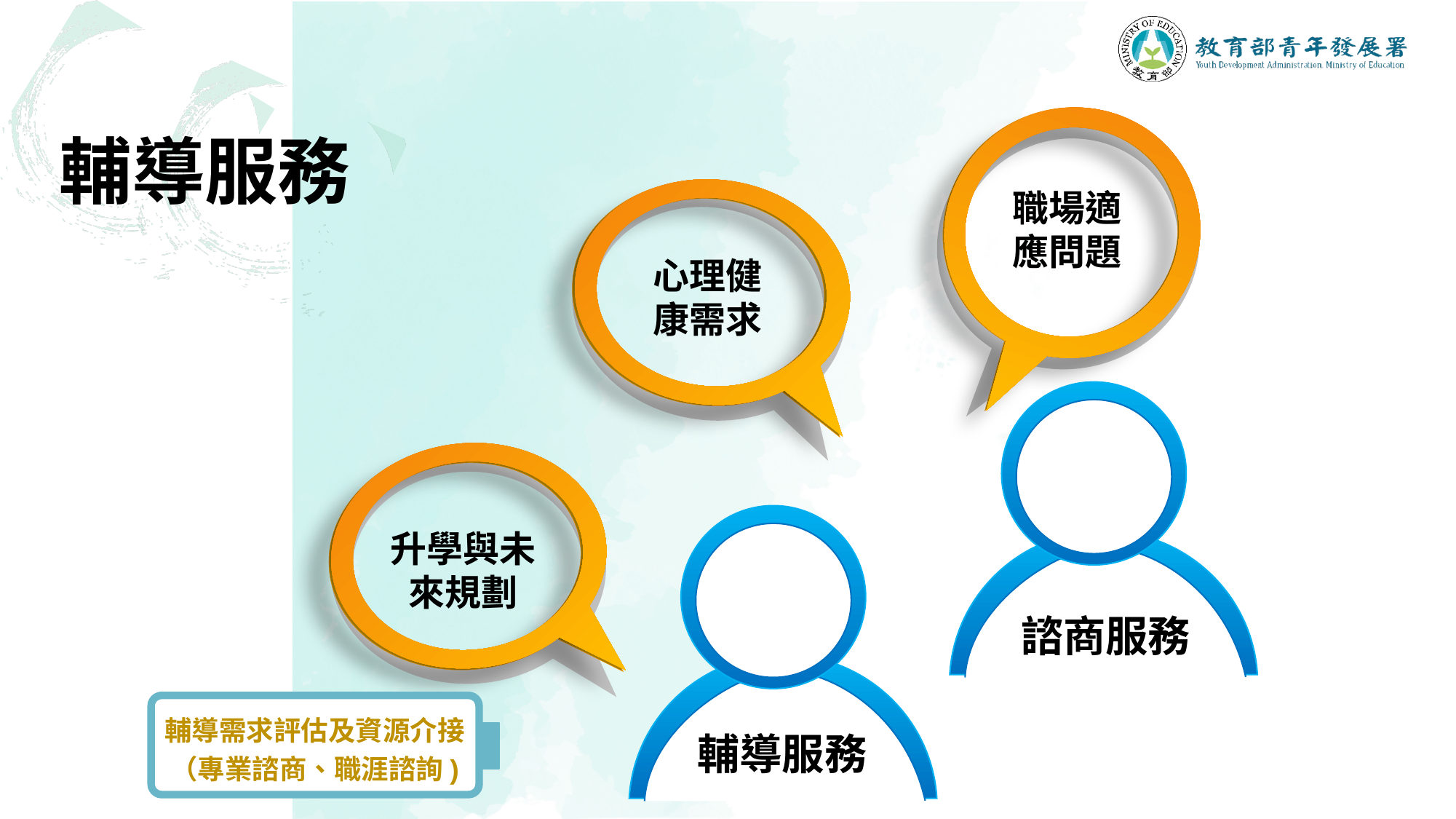

輔導服務

職場適應問題
心理健康需求

升學與未來規劃
諮商服務
輔導服務

輔導需求評估及資源介接
（專業諮商、職涯諮詢)